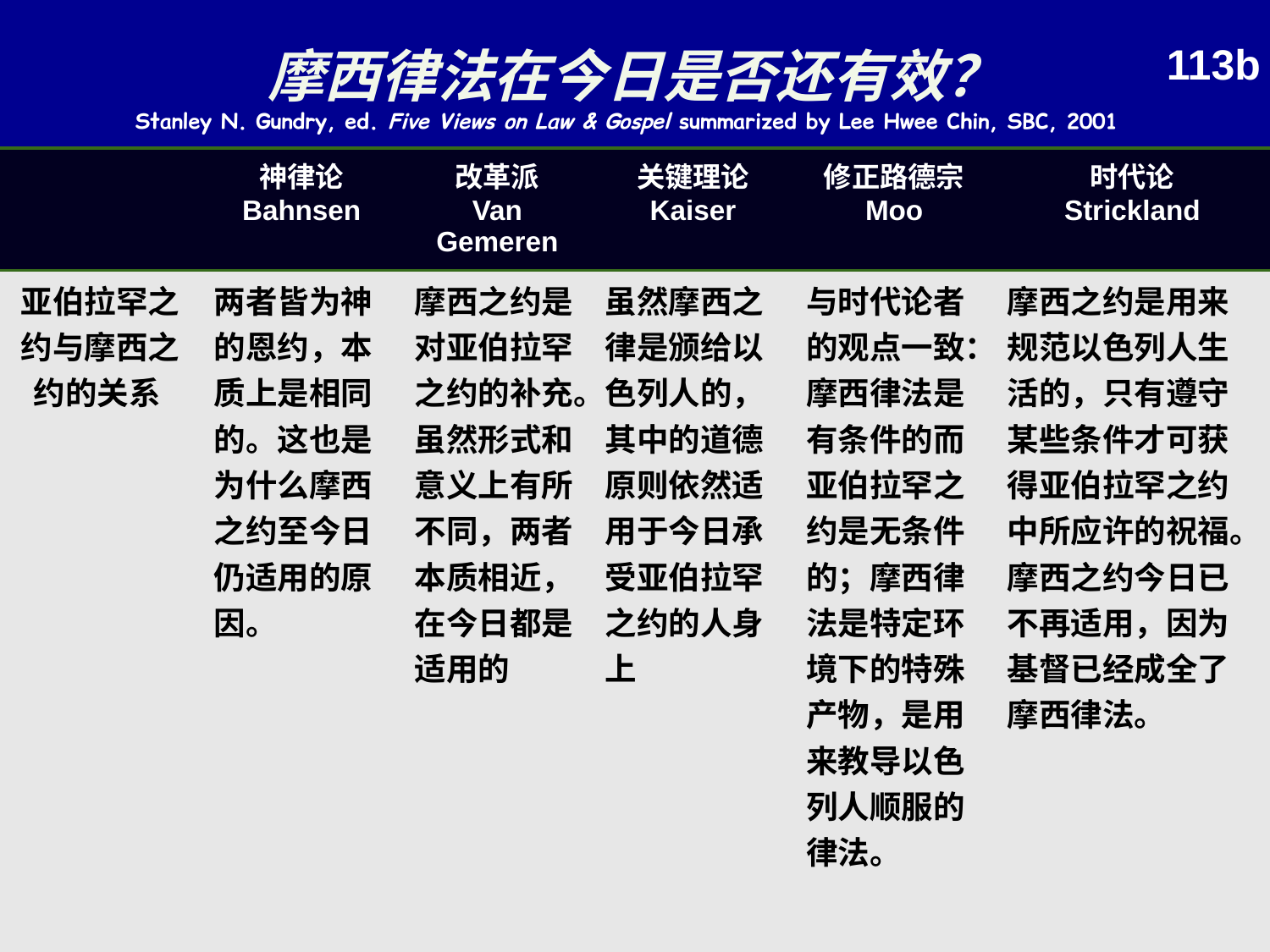

摩西律法在今日是否还有效？
113b
Stanley N. Gundry, ed. Five Views on Law & Gospel summarized by Lee Hwee Chin, SBC, 2001
|  | 神律论 Bahnsen | 改革派 Van Gemeren | 关键理论 Kaiser | 修正路德宗 Moo | 时代论 Strickland |
| --- | --- | --- | --- | --- | --- |
| 亚伯拉罕之约与摩西之约的关系 | 两者皆为神的恩约，本质上是相同的。这也是为什么摩西之约至今日仍适用的原因。 | 摩西之约是对亚伯拉罕之约的补充。虽然形式和意义上有所不同，两者本质相近，在今日都是适用的 | 虽然摩西之律是颁给以色列人的，其中的道德原则依然适用于今日承受亚伯拉罕之约的人身上 | 与时代论者的观点一致：摩西律法是有条件的而亚伯拉罕之约是无条件的；摩西律法是特定环境下的特殊产物，是用来教导以色列人顺服的律法。 | 摩西之约是用来规范以色列人生活的，只有遵守某些条件才可获得亚伯拉罕之约中所应许的祝福。摩西之约今日已不再适用，因为基督已经成全了摩西律法。 |